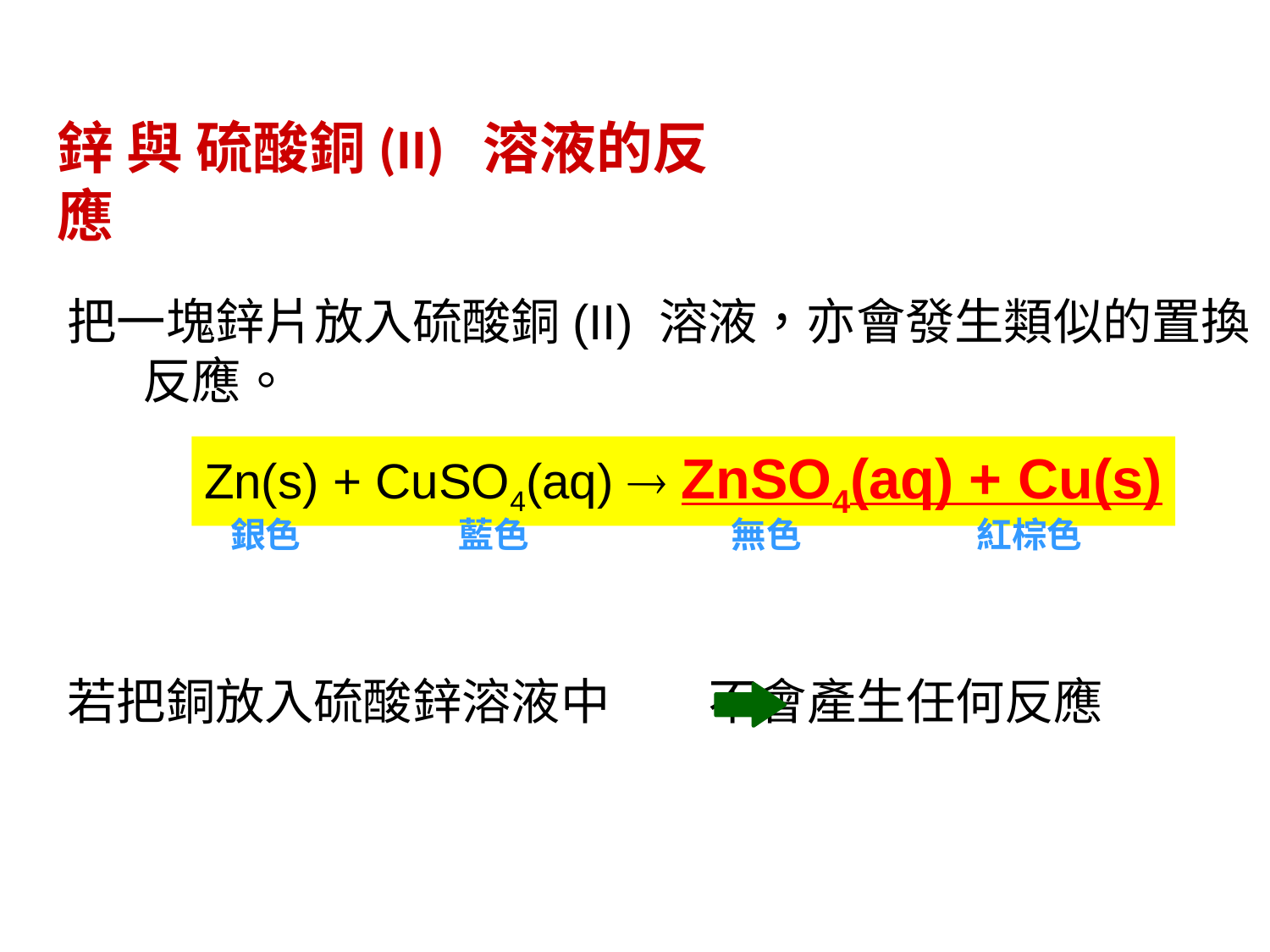

鋅 與 硫酸銅(II)  溶液的反應
把一塊鋅片放入硫酸銅(II) 溶液，亦會發生類似的置換反應。
Zn(s) + CuSO4(aq) → ZnSO4(aq) + Cu(s)
銀色
藍色
無色
紅棕色
若把銅放入硫酸鋅溶液中         不會產生任何反應